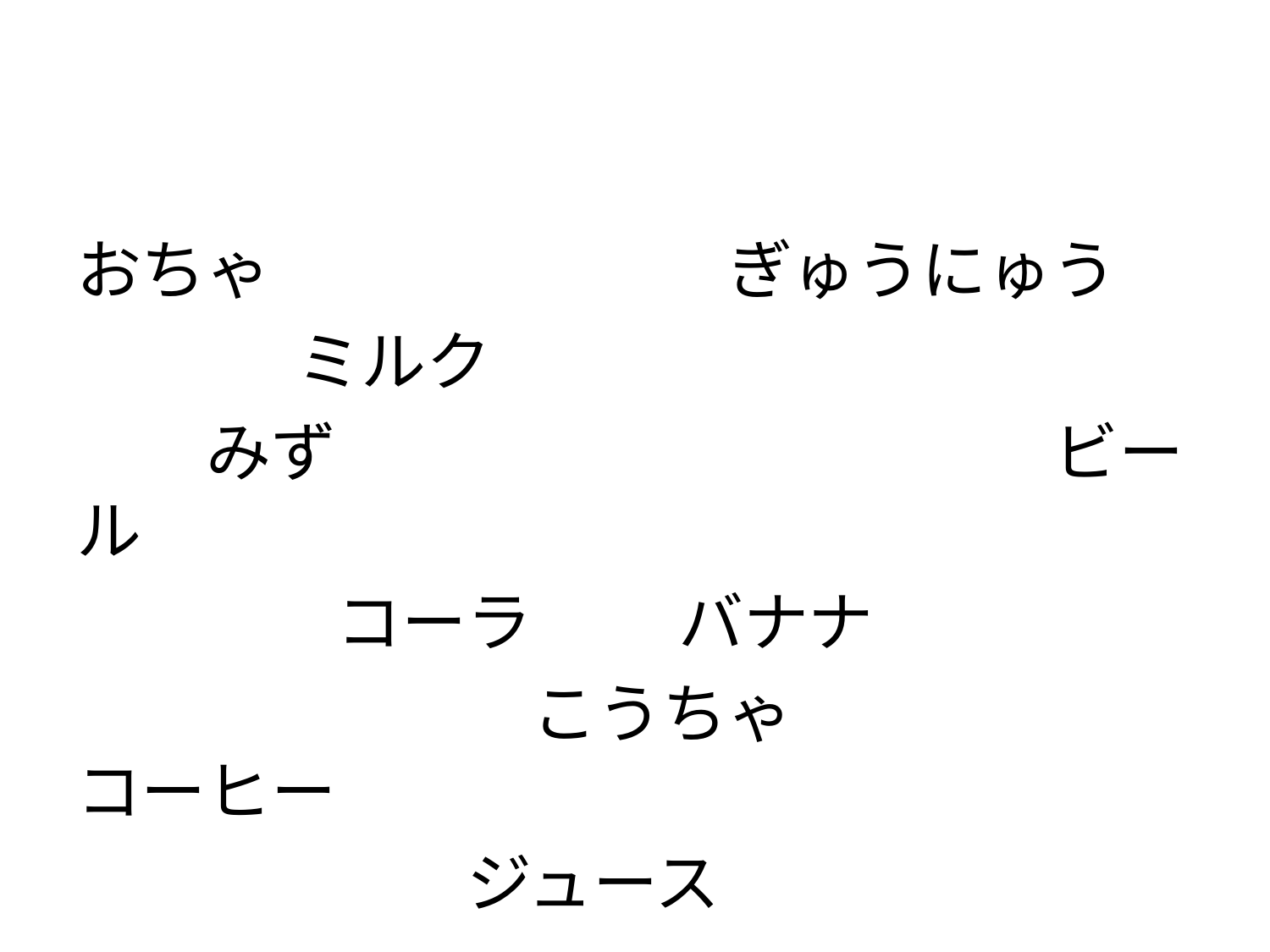

#
おちゃ　　　　　　　ぎゅうにゅう
              ミルク
　　みず　　　　　　　　　　　ビール
　　　　コーラ          バナナ
　　　　　　　こうちゃ　　　　　　コーヒー
　　　　　　ジュース